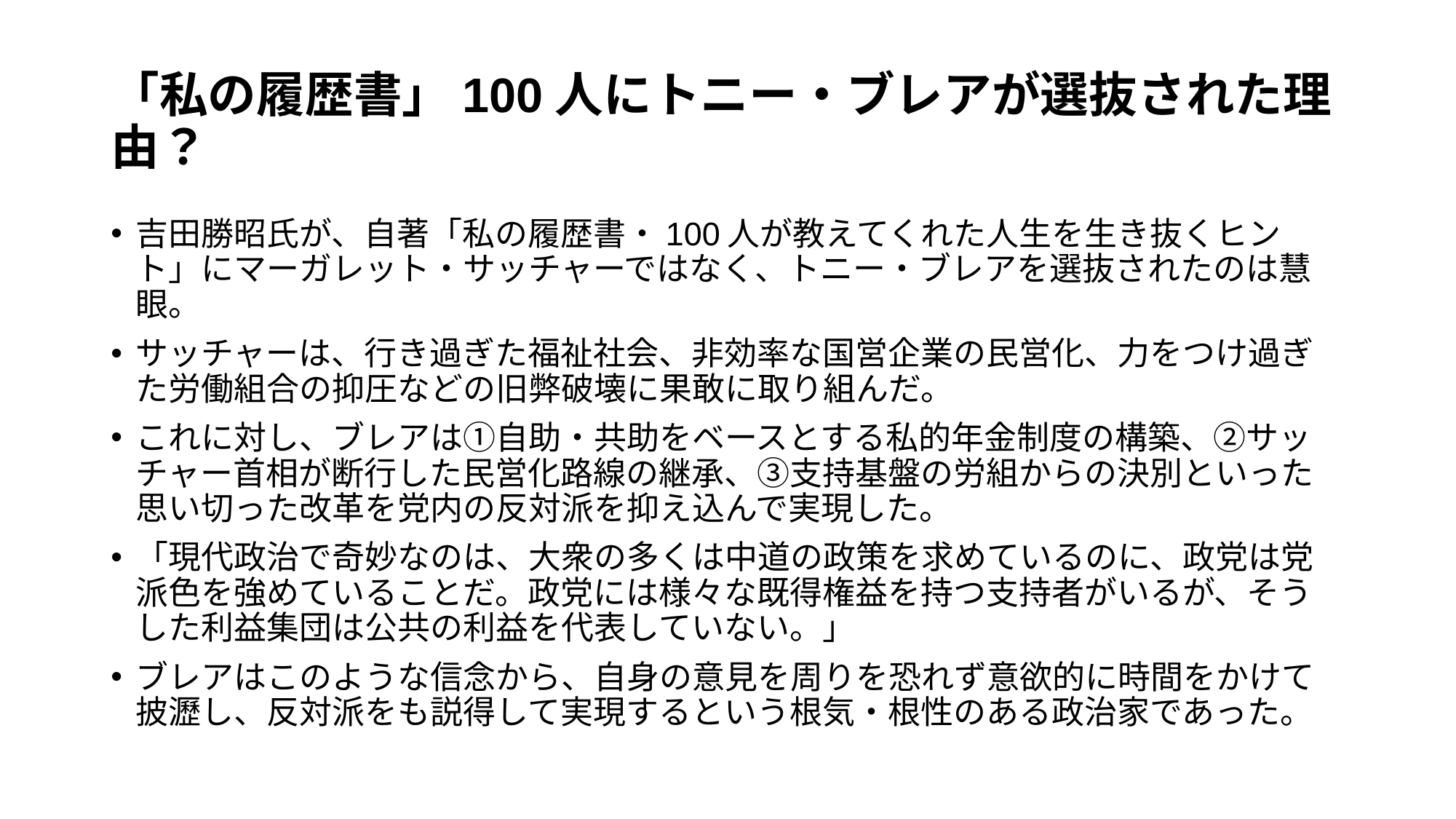

# 「私の履歴書」100人にトニー・ブレアが選抜された理由？
吉田勝昭氏が、自著「私の履歴書・100人が教えてくれた人生を生き抜くヒント」にマーガレット・サッチャーではなく、トニー・ブレアを選抜されたのは慧眼。
サッチャーは、行き過ぎた福祉社会、非効率な国営企業の民営化、力をつけ過ぎた労働組合の抑圧などの旧弊破壊に果敢に取り組んだ。
これに対し、ブレアは①自助・共助をベースとする私的年金制度の構築、②サッチャー首相が断行した民営化路線の継承、③支持基盤の労組からの決別といった思い切った改革を党内の反対派を抑え込んで実現した。
「現代政治で奇妙なのは、大衆の多くは中道の政策を求めているのに、政党は党派色を強めていることだ。政党には様々な既得権益を持つ支持者がいるが、そうした利益集団は公共の利益を代表していない。」
ブレアはこのような信念から、自身の意見を周りを恐れず意欲的に時間をかけて披瀝し、反対派をも説得して実現するという根気・根性のある政治家であった。